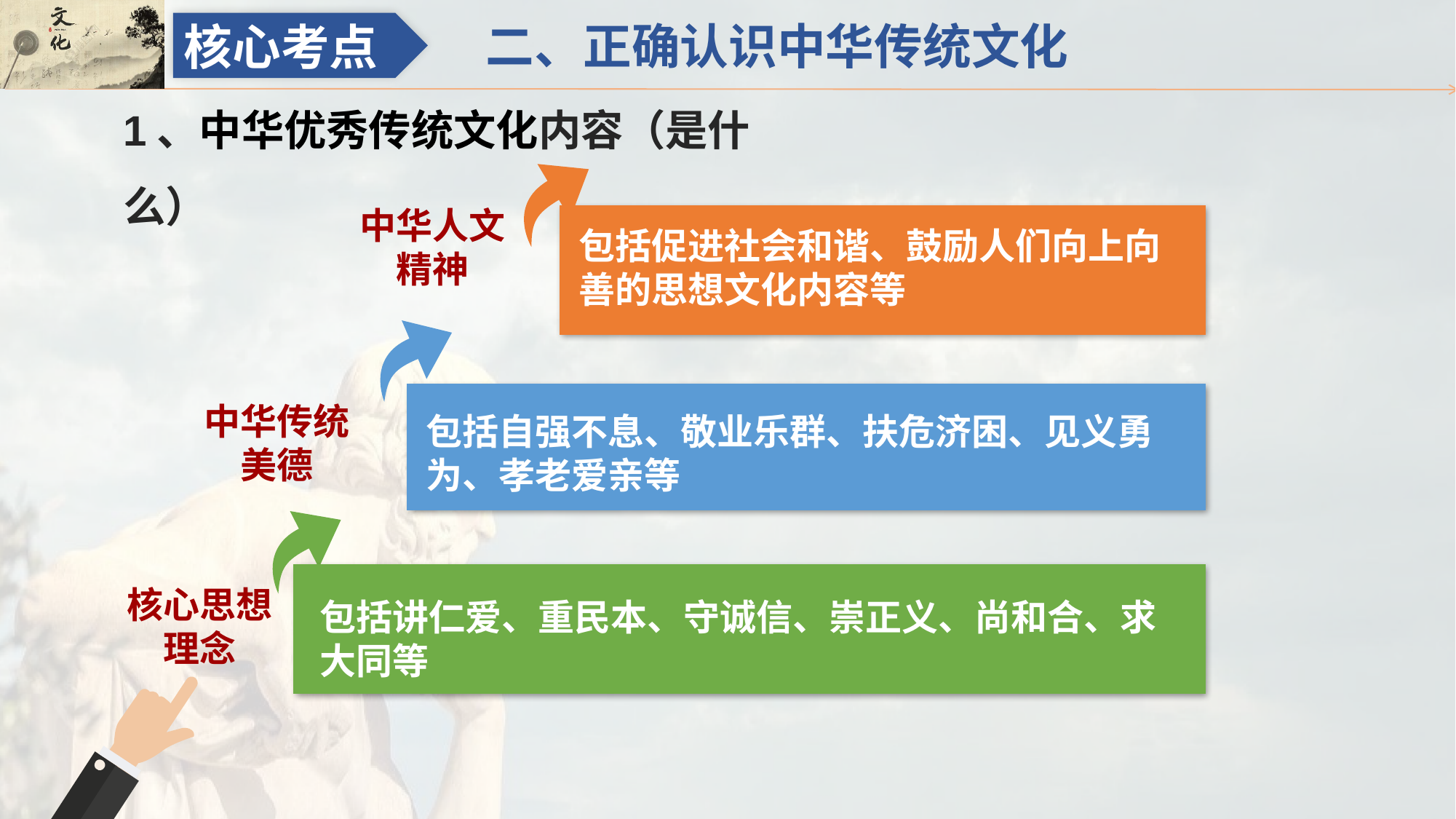

二、正确认识中华传统文化
核心考点
1、中华优秀传统文化内容（是什么）

中华人文精神

包括促进社会和谐、鼓励人们向上向善的思想文化内容等

包括自强不息、敬业乐群、扶危济困、见义勇为、孝老爱亲等
中华传统美德

包括讲仁爱、重民本、守诚信、崇正义、尚和合、求大同等
核心思想理念